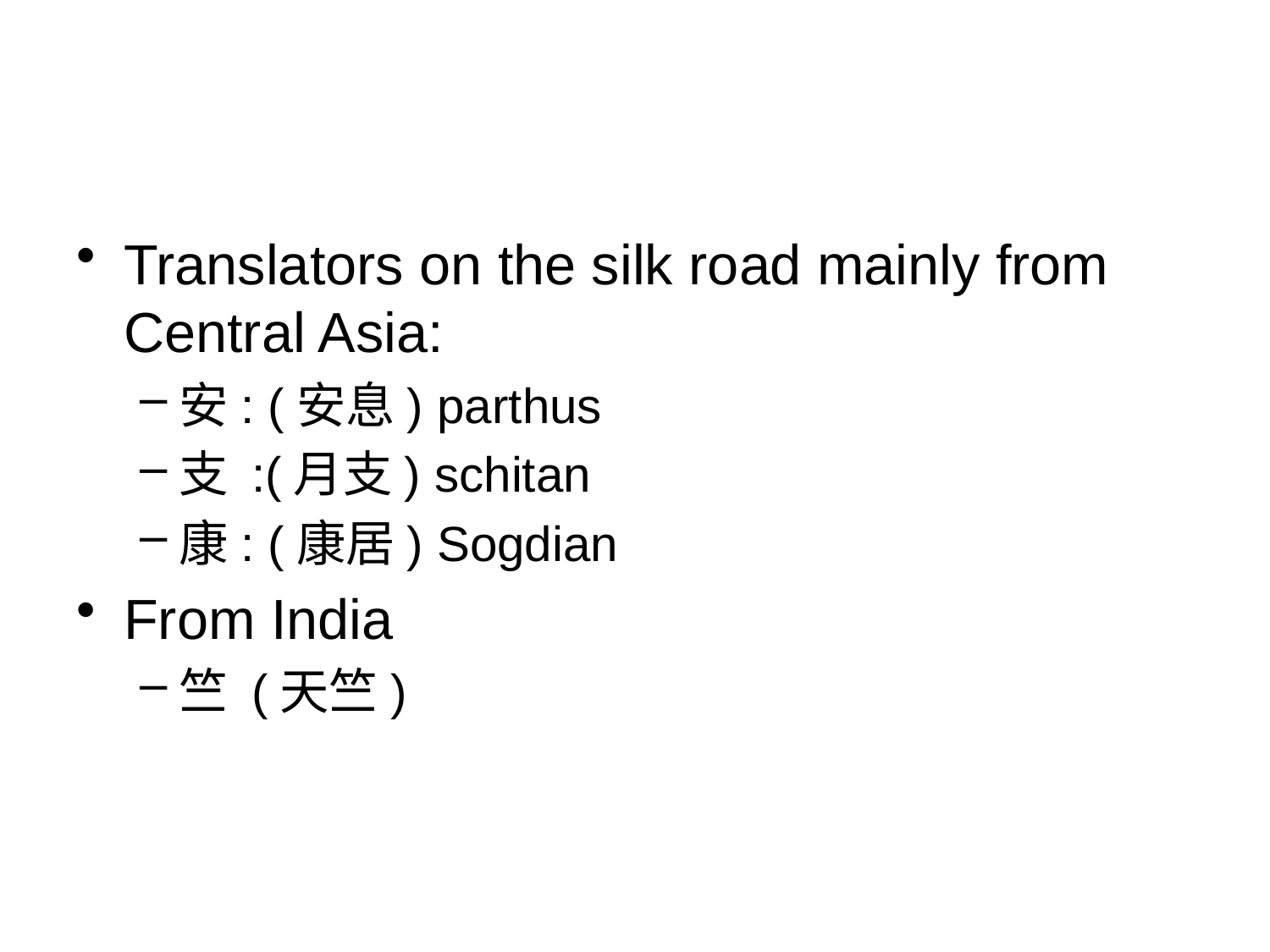

#
Translators on the silk road mainly from Central Asia:
安: (安息) parthus
支 :(月支) schitan
康: (康居) Sogdian
From India
竺 (天竺)